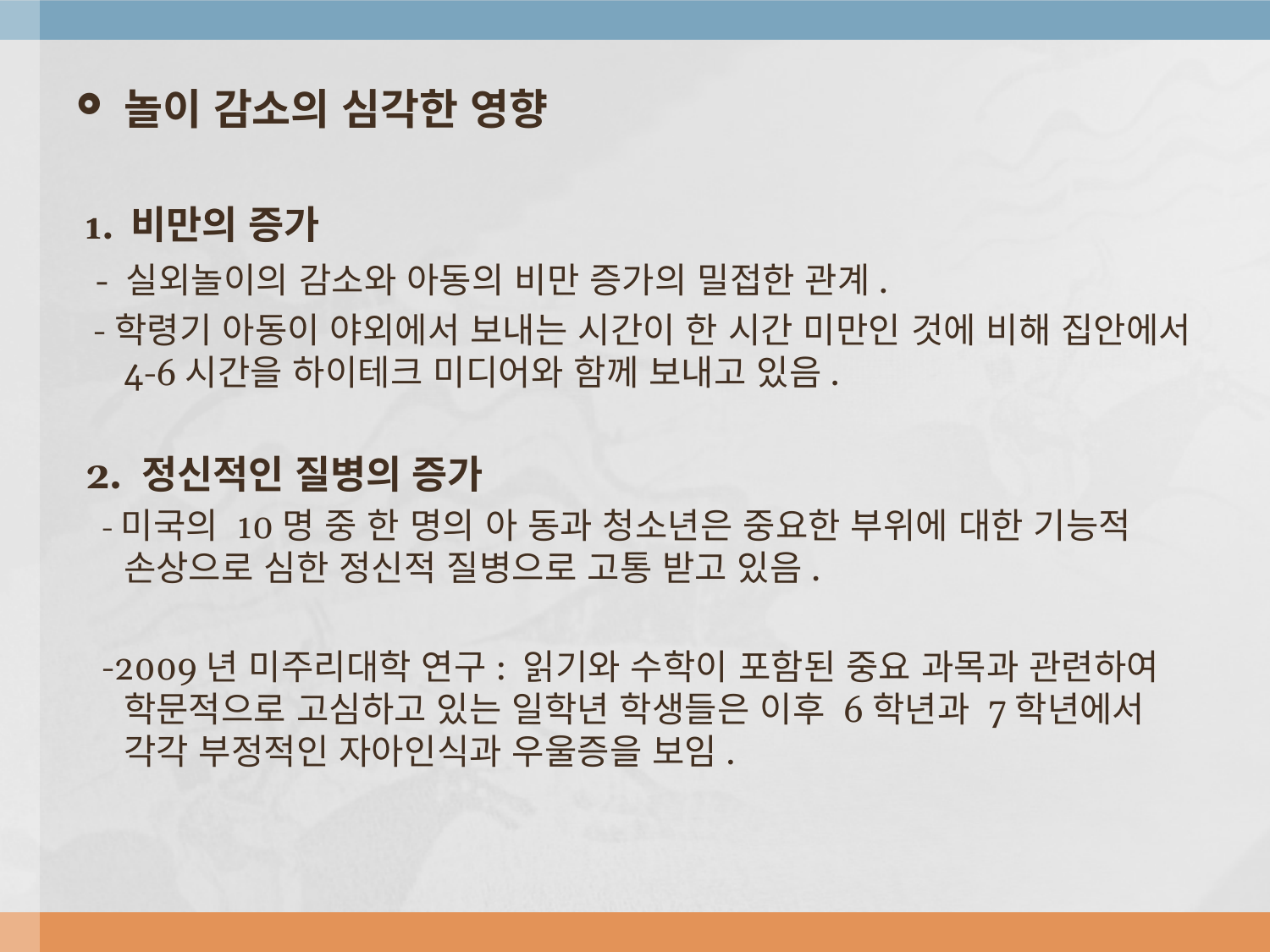

놀이 감소의 심각한 영향

 1. 비만의 증가
  - 실외놀이의 감소와 아동의 비만 증가의 밀접한 관계.
  -학령기 아동이 야외에서 보내는 시간이 한 시간 미만인 것에 비해 집안에서 4-6시간을 하이테크 미디어와 함께 보내고 있음.

 2. 정신적인 질병의 증가
   -미국의 10명 중 한 명의 아 동과 청소년은 중요한 부위에 대한 기능적 손상으로 심한 정신적 질병으로 고통 받고 있음.

   -2009년 미주리대학 연구: 읽기와 수학이 포함된 중요 과목과 관련하여 학문적으로 고심하고 있는 일학년 학생들은 이후 6학년과 7학년에서 각각 부정적인 자아인식과 우울증을 보임.